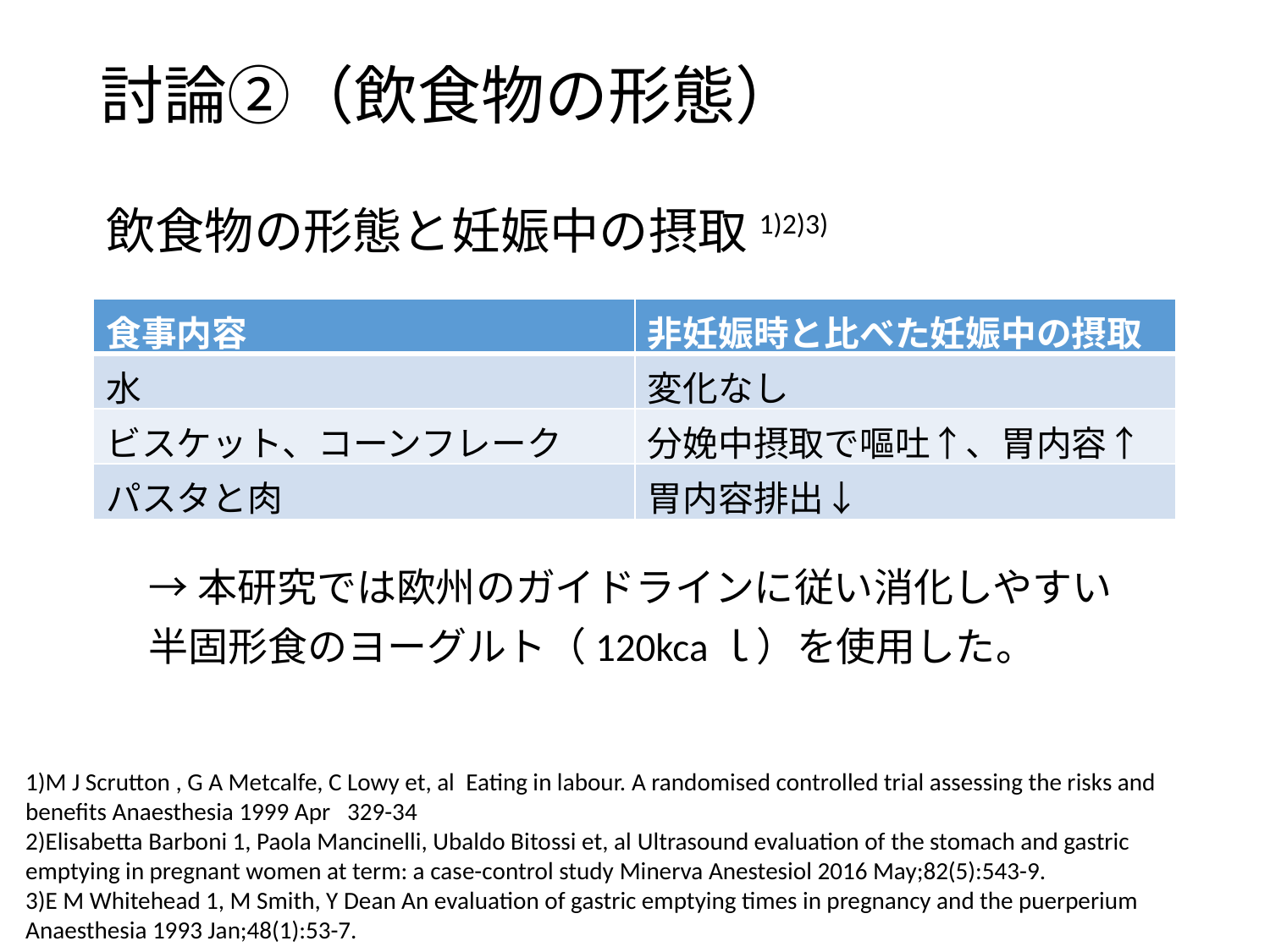

# 討論②（飲食物の形態）
飲食物の形態と妊娠中の摂取1)2)3)
| 食事内容 | 非妊娠時と比べた妊娠中の摂取 |
| --- | --- |
| 水 | 変化なし |
| ビスケット、コーンフレーク | 分娩中摂取で嘔吐↑、胃内容↑ |
| パスタと肉 | 胃内容排出↓ |
→本研究では欧州のガイドラインに従い消化しやすい
半固形食のヨーグルト（120kcaｌ）を使用した。

1)M J Scrutton , G A Metcalfe, C Lowy et, al  Eating in labour. A randomised controlled trial assessing the risks and benefits Anaesthesia 1999 Apr   329-34
2)Elisabetta Barboni 1, Paola Mancinelli, Ubaldo Bitossi et, al Ultrasound evaluation of the stomach and gastric emptying in pregnant women at term: a case-control study Minerva Anestesiol 2016 May;82(5):543-9.
3)E M Whitehead 1, M Smith, Y Dean An evaluation of gastric emptying times in pregnancy and the puerperium Anaesthesia 1993 Jan;48(1):53-7.